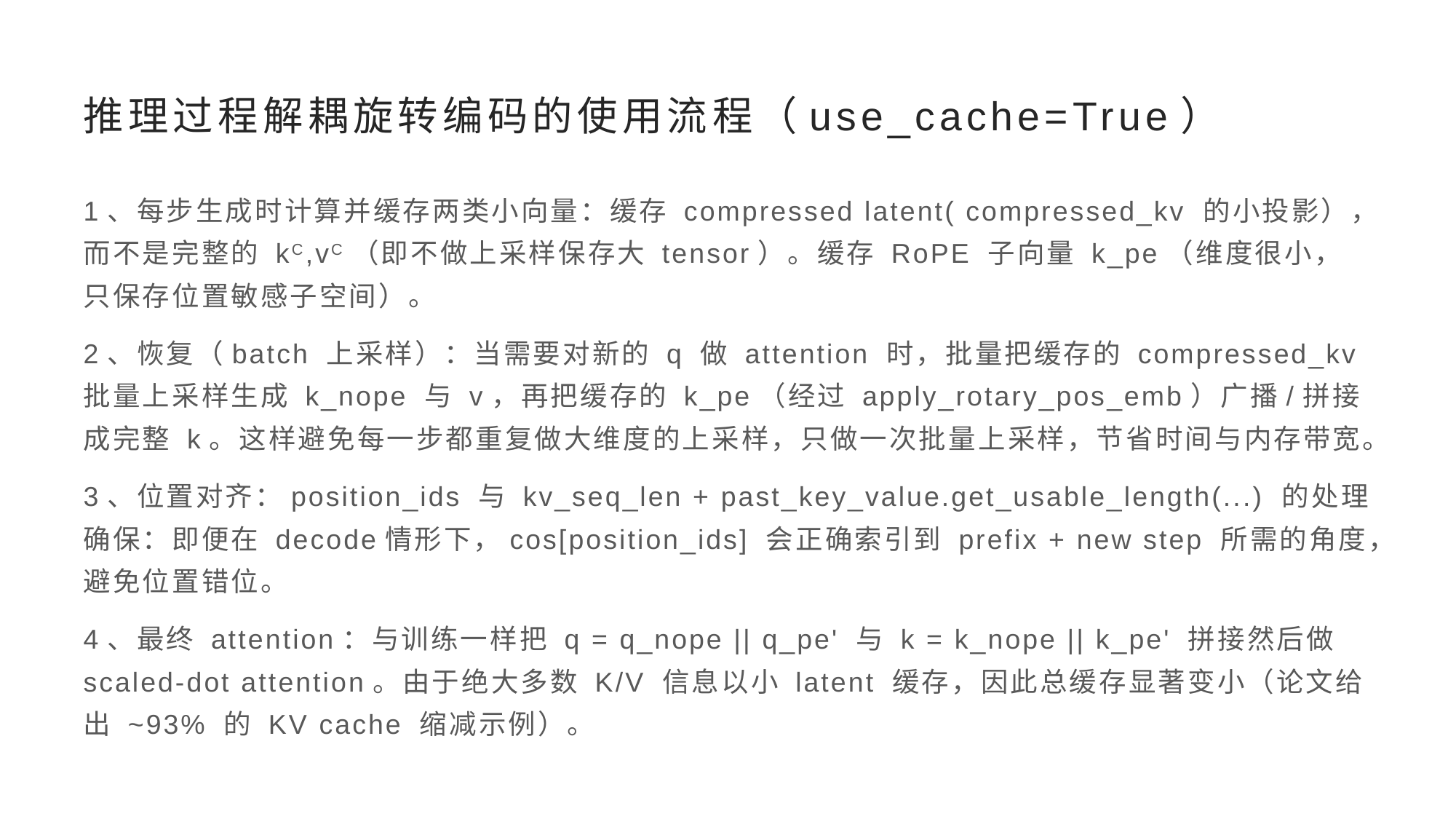

# 推理过程解耦旋转编码的使用流程（use_cache=True）
1、每步生成时计算并缓存两类小向量：缓存 compressed latent( compressed_kv 的小投影），而不是完整的 kC,vC（即不做上采样保存大 tensor）。缓存 RoPE 子向量 k_pe（维度很小，只保存位置敏感子空间）。
2、恢复（batch 上采样）：当需要对新的 q 做 attention 时，批量把缓存的 compressed_kv 批量上采样生成 k_nope 与 v，再把缓存的 k_pe（经过 apply_rotary_pos_emb）广播/拼接成完整 k。这样避免每一步都重复做大维度的上采样，只做一次批量上采样，节省时间与内存带宽。
3、位置对齐：position_ids 与 kv_seq_len + past_key_value.get_usable_length(...) 的处理确保：即便在 decode情形下，cos[position_ids] 会正确索引到 prefix + new step 所需的角度，避免位置错位。
4、最终 attention：与训练一样把 q = q_nope || q_pe' 与 k = k_nope || k_pe' 拼接然后做 scaled-dot attention。由于绝大多数 K/V 信息以小 latent 缓存，因此总缓存显著变小（论文给出 ~93% 的 KV cache 缩减示例）。